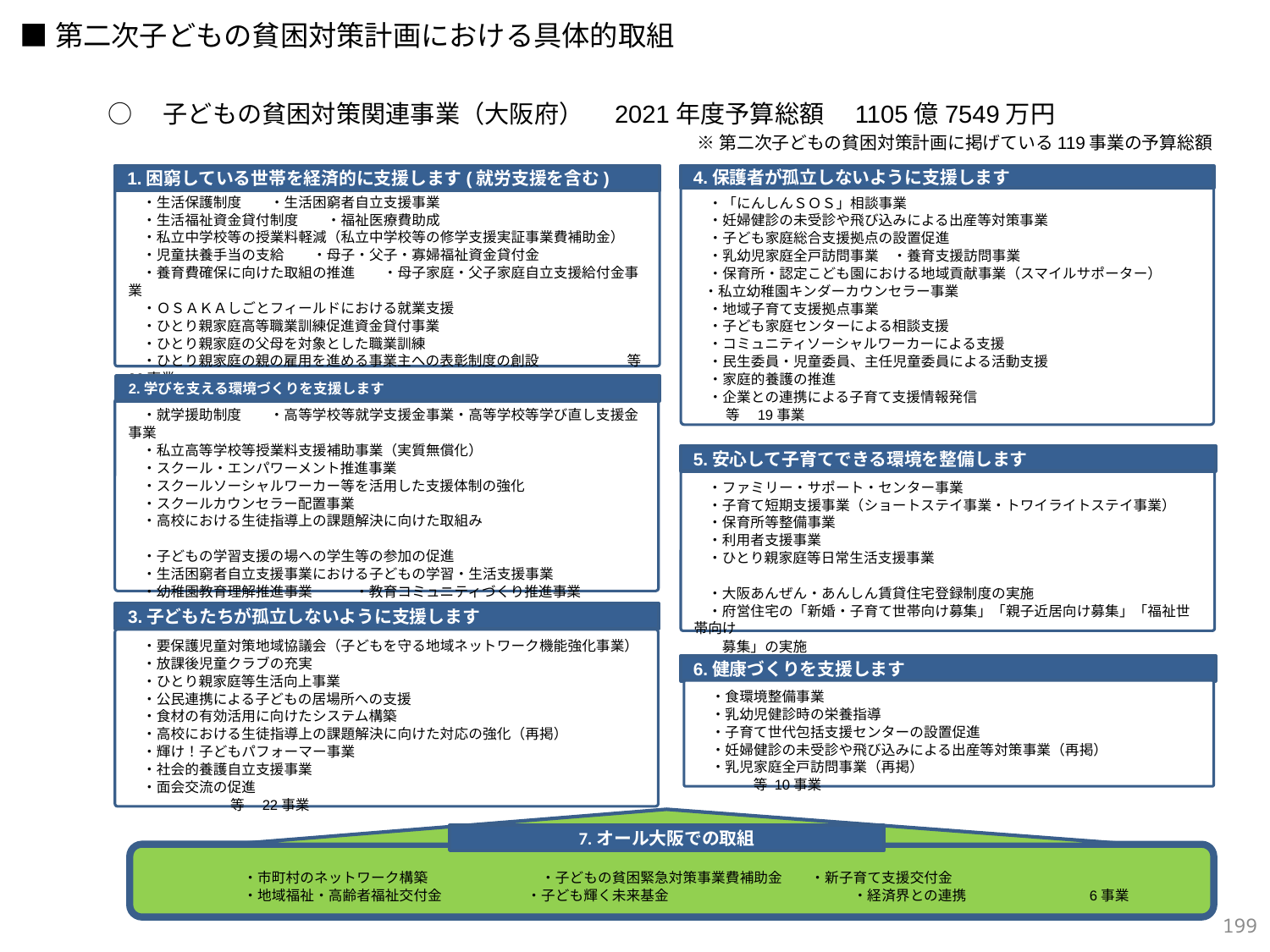

■第二次子どもの貧困対策計画における具体的取組
○　子どもの貧困対策関連事業（大阪府）　2021年度予算総額　1105億7549万円
※第二次子どもの貧困対策計画に掲げている119事業の予算総額
4.保護者が孤立しないように支援します
　・「にんしんＳＯＳ」相談事業
　・妊婦健診の未受診や飛び込みによる出産等対策事業
　・子ども家庭総合支援拠点の設置促進
　・乳幼児家庭全戸訪問事業　・養育支援訪問事業
　・保育所・認定こども園における地域貢献事業（スマイルサポーター）
  ・私立幼稚園キンダーカウンセラー事業
　・地域子育て支援拠点事業
　・子ども家庭センターによる相談支援
　・コミュニティソーシャルワーカーによる支援
　・民生委員・児童委員、主任児童委員による活動支援
　・家庭的養護の推進
　・企業との連携による子育て支援情報発信　　　　　　　　　　　　　　　　　 等　19事業
1.困窮している世帯を経済的に支援します(就労支援を含む)
　・生活保護制度　　・生活困窮者自立支援事業
　・生活福祉資金貸付制度　　・福祉医療費助成
　・私立中学校等の授業料軽減（私立中学校等の修学支援実証事業費補助金）
　・児童扶養手当の支給　　・母子・父子・寡婦福祉資金貸付金
　・養育費確保に向けた取組の推進　　・母子家庭・父子家庭自立支援給付金事業
　・ＯＳＡＫＡしごとフィールドにおける就業支援
　・ひとり親家庭高等職業訓練促進資金貸付事業
　・ひとり親家庭の父母を対象とした職業訓練
　・ひとり親家庭の親の雇用を進める事業主への表彰制度の創設　　　　　 　等 26事業
2.学びを支える環境づくりを支援します
　・就学援助制度　　・高等学校等就学支援金事業・高等学校等学び直し支援金事業
　・私立高等学校等授業料支援補助事業（実質無償化）
　・スクール・エンパワーメント推進事業
　・スクールソーシャルワーカー等を活用した支援体制の強化
　・スクールカウンセラー配置事業
　・高校における生徒指導上の課題解決に向けた取組み
　・子どもの学習支援の場への学生等の参加の促進
　・生活困窮者自立支援事業における子どもの学習・生活支援事業
　・幼稚園教育理解推進事業　　　・教育コミュニティづくり推進事業
　・教育センターによる教育相談　　　　　　　　　　　　　　　　　　　　　　　　　　　等  27事業
5.安心して子育てできる環境を整備します
　・ファミリー・サポート・センター事業
　・子育て短期支援事業（ショートステイ事業・トワイライトステイ事業）
　・保育所等整備事業
　・利用者支援事業
　・ひとり親家庭等日常生活支援事業
　・大阪あんぜん・あんしん賃貸住宅登録制度の実施
　・府営住宅の「新婚・子育て世帯向け募集」「親子近居向け募集」「福祉世帯向け
　　募集」の実施　　　　　　　　　　　　　　　　　　　　　　　　                       等　13事業
3.子どもたちが孤立しないように支援します
　・要保護児童対策地域協議会（子どもを守る地域ネットワーク機能強化事業）
　・放課後児童クラブの充実
　・ひとり親家庭等生活向上事業
　・公民連携による子どもの居場所への支援
　・食材の有効活用に向けたシステム構築
　・高校における生徒指導上の課題解決に向けた対応の強化（再掲）
　・輝け！子どもパフォーマー事業
　・社会的養護自立支援事業
　・面会交流の促進　　　　　　　　　　　　　　　　　　　　　　　　　　　　　　　　　　 等　22事業
6.健康づくりを支援します
　・食環境整備事業
　・乳幼児健診時の栄養指導
　・子育て世代包括支援センターの設置促進
　・妊婦健診の未受診や飛び込みによる出産等対策事業（再掲）
　・乳児家庭全戸訪問事業（再掲）　　　　　　　　　　　　　　　　　　　　　　　等 10事業

・市町村のネットワーク構築　　　　　　　　・子どもの貧困緊急対策事業費補助金　　・新子育て支援交付金
・地域福祉・高齢者福祉交付金　　　　　　・子ども輝く未来基金　　　　　　　　　　　　　・経済界との連携　　　　　　　　  6事業
7.オール大阪での取組
199